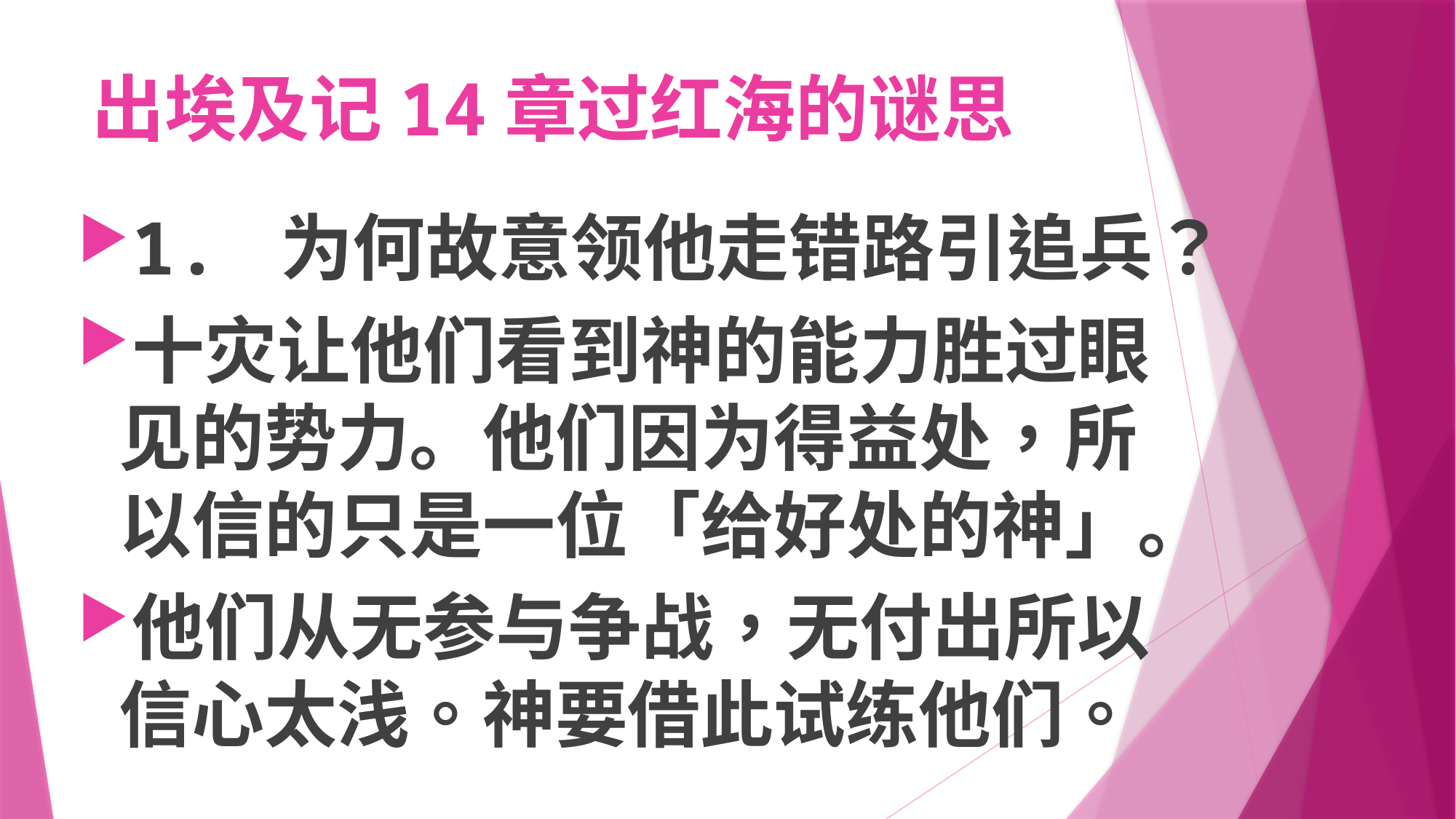

# 出埃及记14章过红海的谜思
1. 为何故意领他走错路引追兵？
十灾让他们看到神的能力胜过眼见的势力。他们因为得益处，所以信的只是一位「给好处的神」。
他们从无参与争战，无付出所以信心太浅。神要借此试练他们。